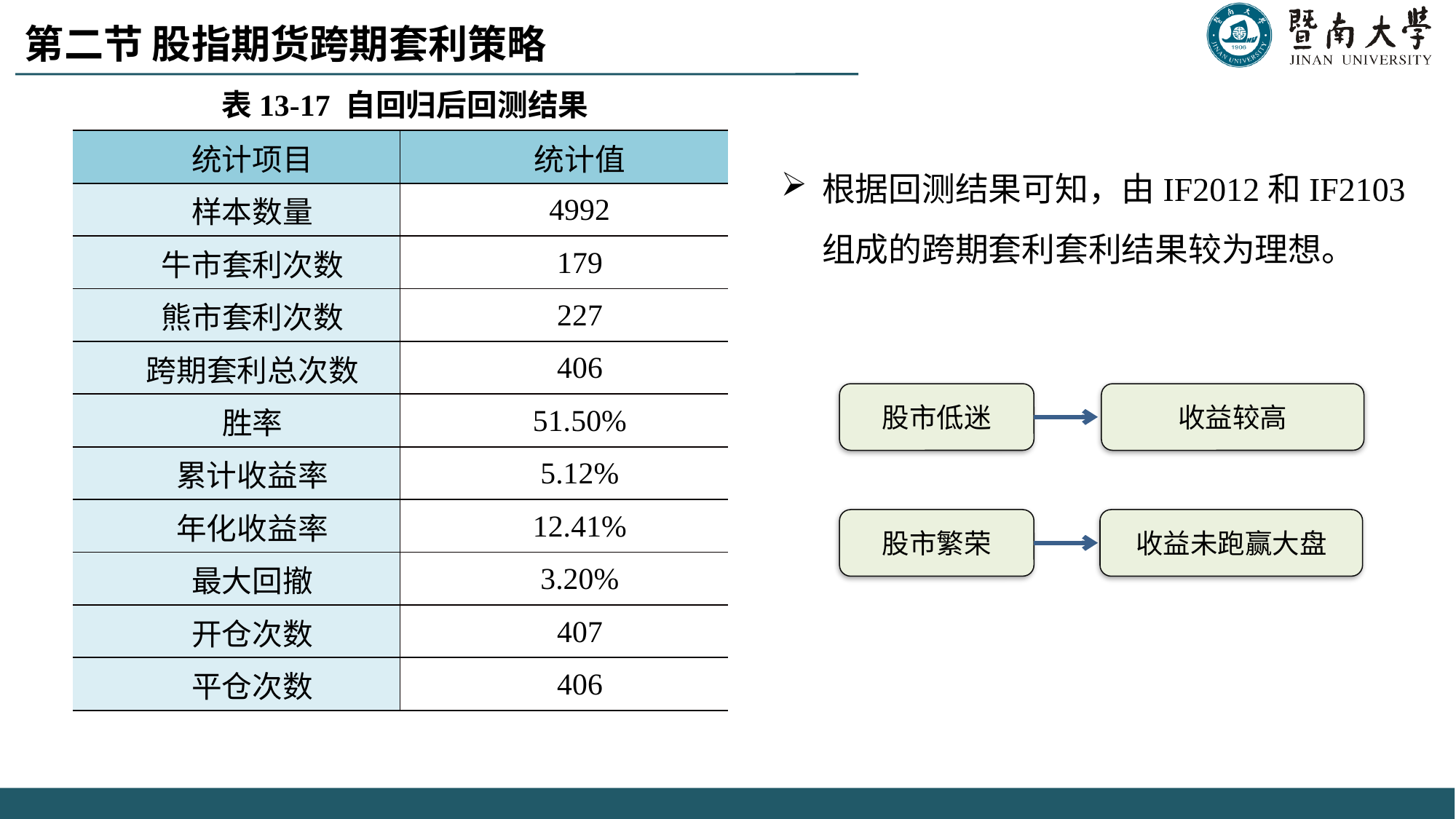

第二节 股指期货跨期套利策略
表13-17 自回归后回测结果
| 统计项目 | 统计值 |
| --- | --- |
| 样本数量 | 4992 |
| 牛市套利次数 | 179 |
| 熊市套利次数 | 227 |
| 跨期套利总次数 | 406 |
| 胜率 | 51.50% |
| 累计收益率 | 5.12% |
| 年化收益率 | 12.41% |
| 最大回撤 | 3.20% |
| 开仓次数 | 407 |
| 平仓次数 | 406 |
根据回测结果可知，由IF2012和IF2103组成的跨期套利套利结果较为理想。
股市低迷
股市繁荣
收益较高
收益未跑赢大盘